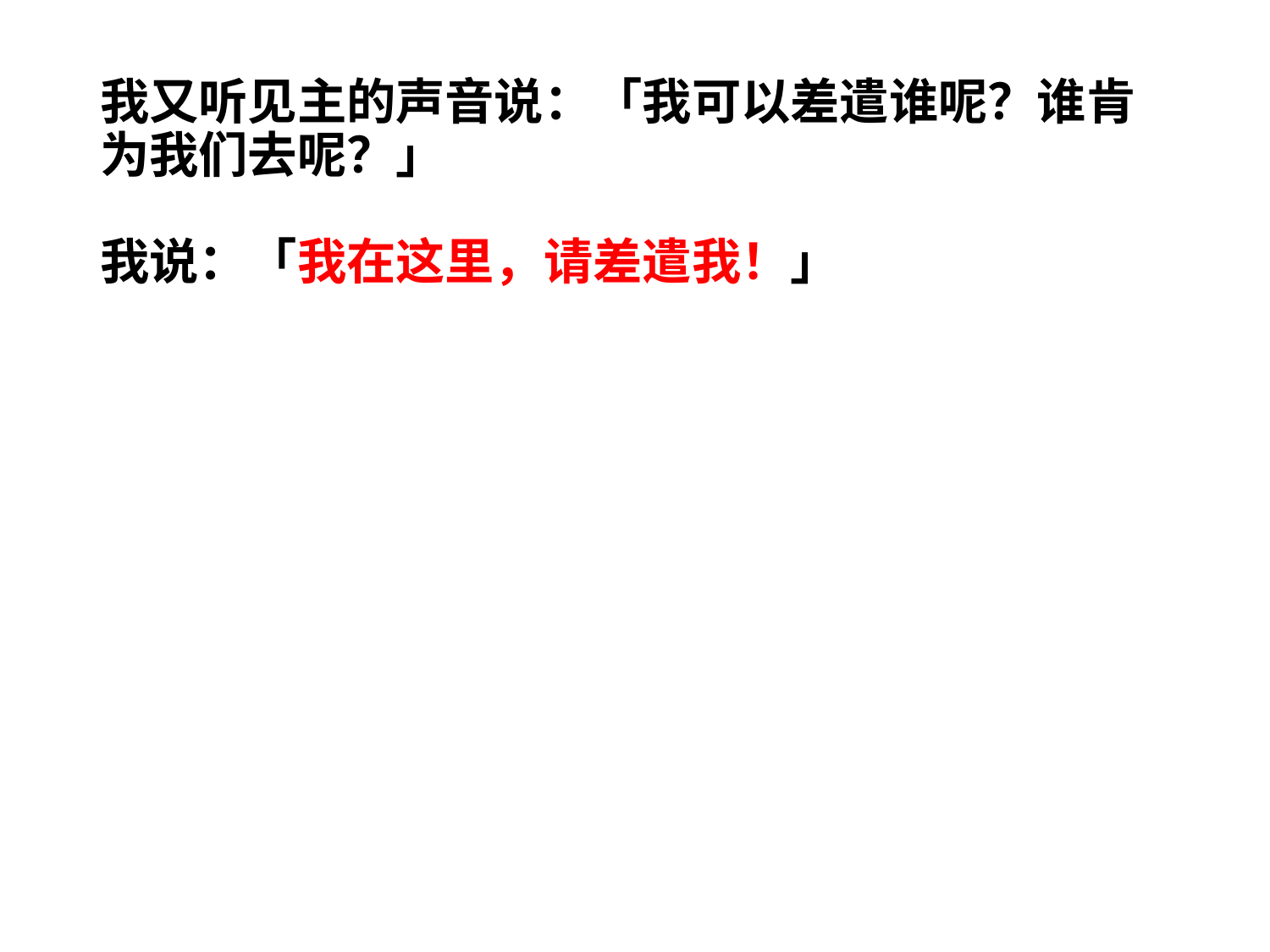

# 我又听见主的声音说：「我可以差遣谁呢？谁肯为我们去呢？」 我说：「我在这里，请差遣我！」